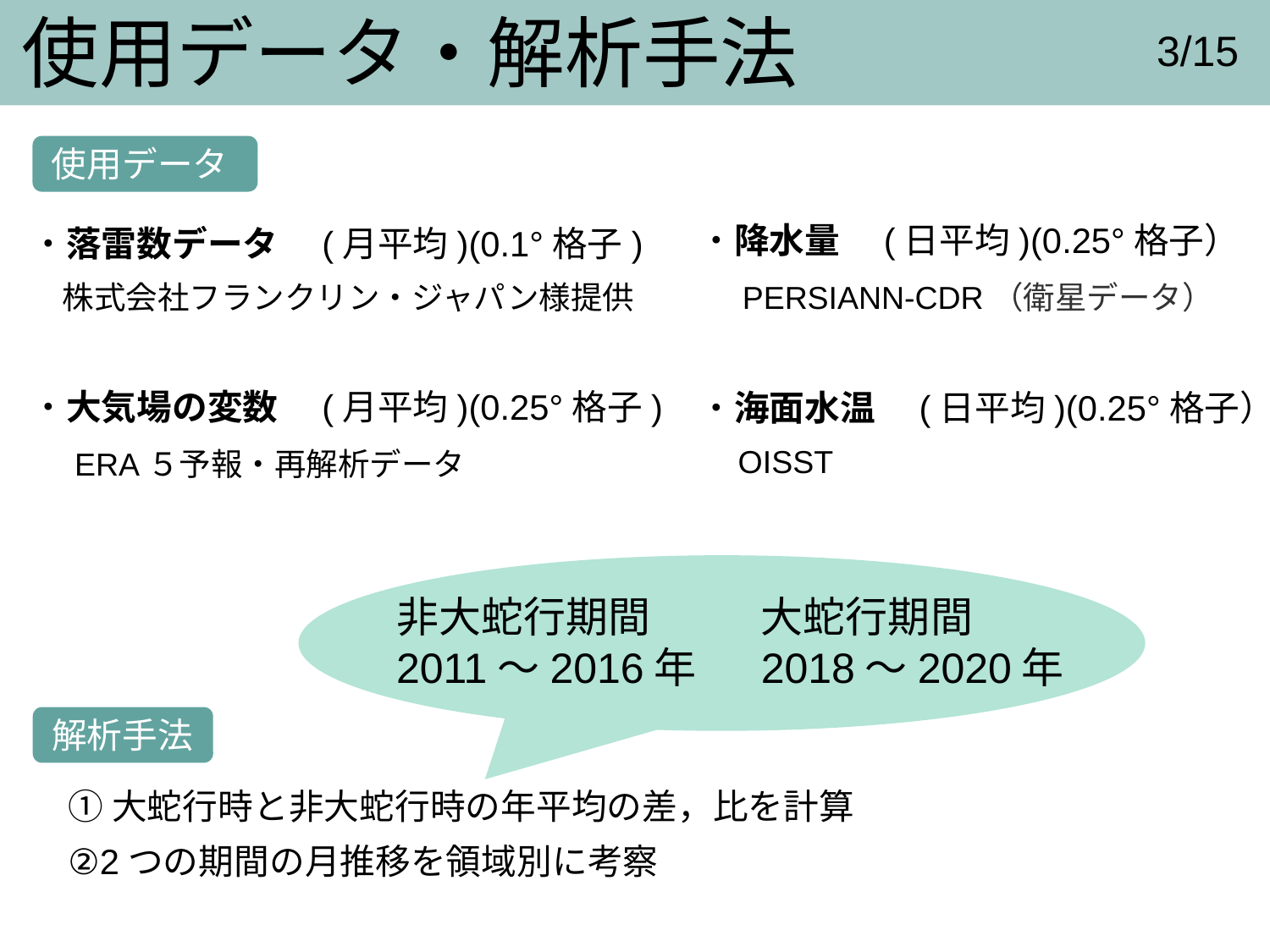

# 使用データ・解析手法
3/15

・降水量　(日平均)(0.25°格子）
　PERSIANN-CDR（衛星データ）

・海面水温　(日平均)(0.25°格子）
　OISST

使用データ
・落雷数データ　(月平均)(0.1°格子)
　株式会社フランクリン・ジャパン様提供

・大気場の変数　(月平均)(0.25°格子)
　ERA５予報・再解析データ

大蛇行期間
2018～2020年
非大蛇行期間
2011～2016年

解析手法
①大蛇行時と非大蛇行時の年平均の差，比を計算
②2つの期間の月推移を領域別に考察